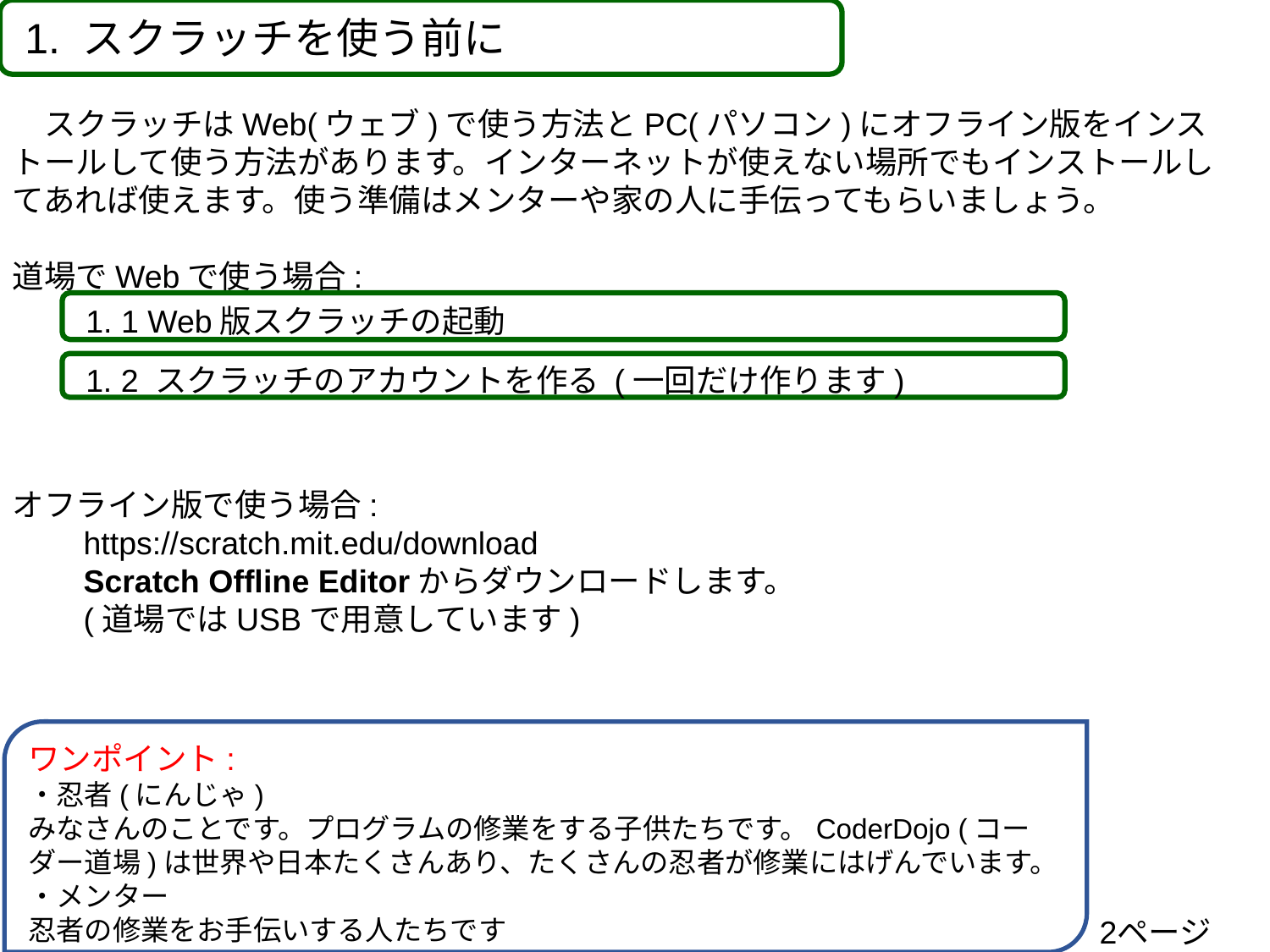

1. スクラッチを使う前に.
　スクラッチはWeb(ウェブ)で使う方法とPC(パソコン)にオフライン版をインストールして使う方法があります。インターネットが使えない場所でもインストールしてあれば使えます。使う準備はメンターや家の人に手伝ってもらいましょう。
道場でWebで使う場合:

オフライン版で使う場合:
　　https://scratch.mit.edu/download
　　Scratch Offline Editorからダウンロードします。
　　(道場ではUSBで用意しています)

 1. 1 Web版スクラッチの起動.
 1. 2 スクラッチのアカウントを作る (一回だけ作ります).
ワンポイント:
・忍者(にんじゃ)
みなさんのことです。プログラムの修業をする子供たちです。CoderDojo (コーダー道場)は世界や日本たくさんあり、たくさんの忍者が修業にはげんでいます。
・メンター
忍者の修業をお手伝いする人たちです

2ページ